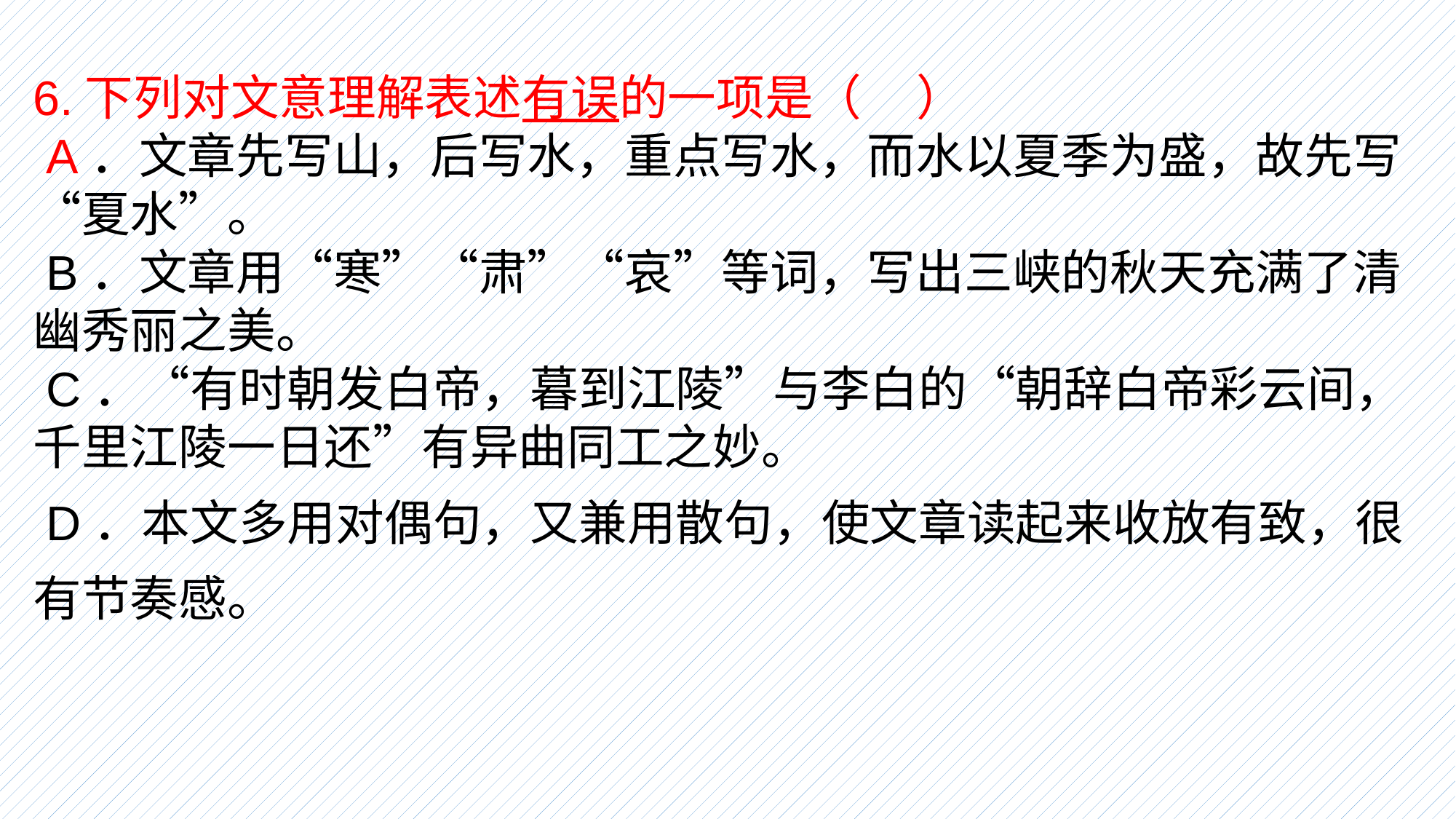

6.下列对文意理解表述有误的一项是（     ） A．文章先写山，后写水，重点写水，而水以夏季为盛，故先写“夏水”。 B．文章用“寒”“肃”“哀”等词，写出三峡的秋天充满了清幽秀丽之美。 C．“有时朝发白帝，暮到江陵”与李白的“朝辞白帝彩云间，千里江陵一日还”有异曲同工之妙。 D．本文多用对偶句，又兼用散句，使文章读起来收放有致，很有节奏感。